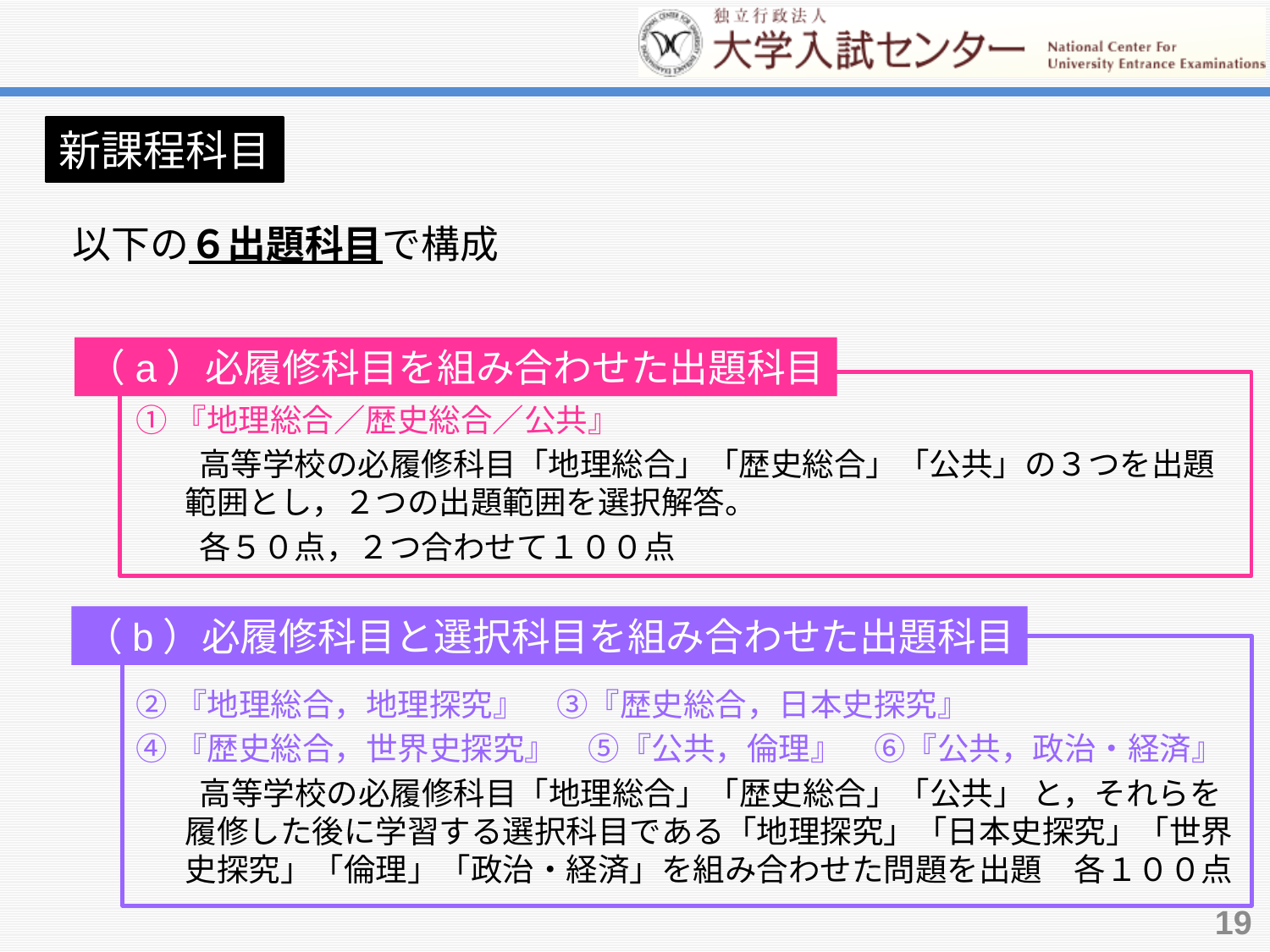

新課程科目
以下の６出題科目で構成
（a）必履修科目を組み合わせた出題科目

①『地理総合／歴史総合／公共』
　　高等学校の必履修科目「地理総合」「歴史総合」「公共」の３つを出題範囲とし，２つの出題範囲を選択解答。
　　各５０点，２つ合わせて１００点
（b）必履修科目と選択科目を組み合わせた出題科目

②『地理総合，地理探究』　③『歴史総合，日本史探究』
④『歴史総合，世界史探究』　⑤『公共，倫理』　⑥『公共，政治・経済』
　　高等学校の必履修科目「地理総合」「歴史総合」「公共」 と，それらを履修した後に学習する選択科目である「地理探究」「日本史探究」「世界史探究」「倫理」「政治・経済」を組み合わせた問題を出題　各１００点
19